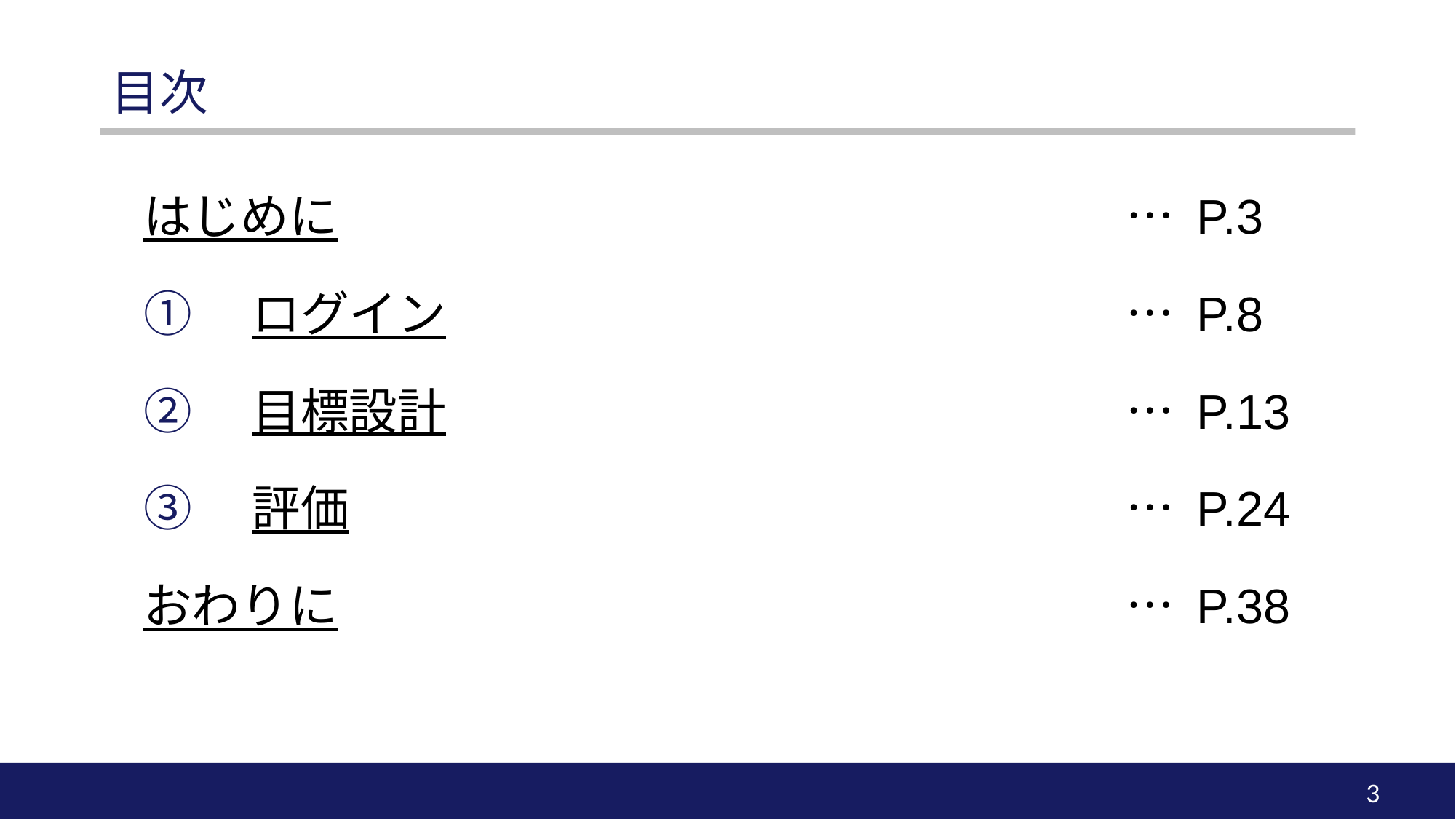

# 目次
はじめに								… P.3
①　ログイン							… P.8
②　目標設計							… P.13
③　評価								… P.24
おわりに								… P.38
3